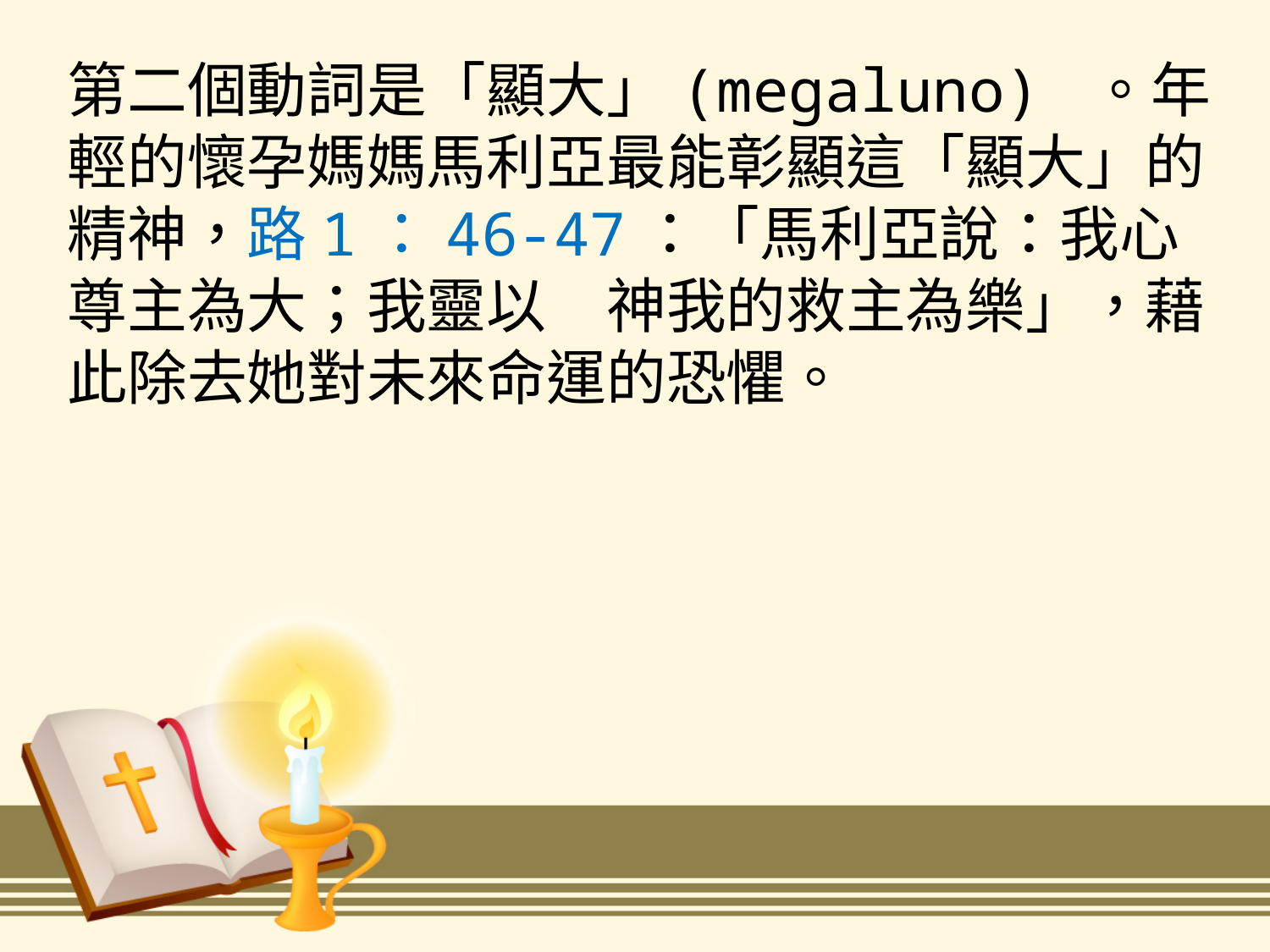

第二個動詞是「顯大」(megaluno) 。年輕的懷孕媽媽馬利亞最能彰顯這「顯大」的精神，路1：46-47：「馬利亞說：我心尊主為大；我靈以　神我的救主為樂」，藉此除去她對未來命運的恐懼。